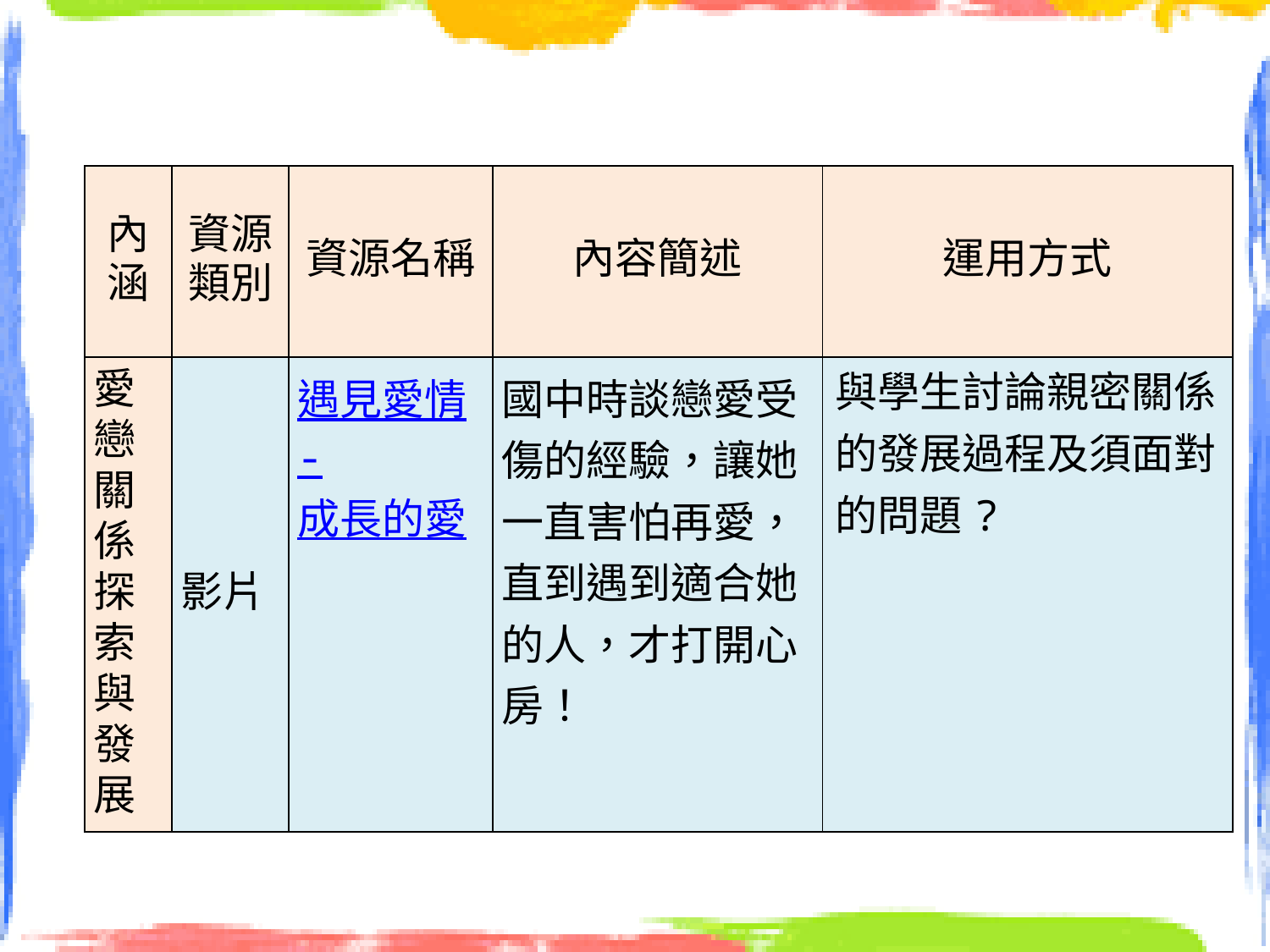

| 內涵 | 資源類別 | 資源名稱 | 內容簡述 | 運用方式 |
| --- | --- | --- | --- | --- |
| 愛戀關係探索與發展 | 影片 | 遇見愛情-成長的愛 | 國中時談戀愛受傷的經驗，讓她一直害怕再愛，直到遇到適合她的人，才打開心房！ | 與學生討論親密關係的發展過程及須面對的問題? |